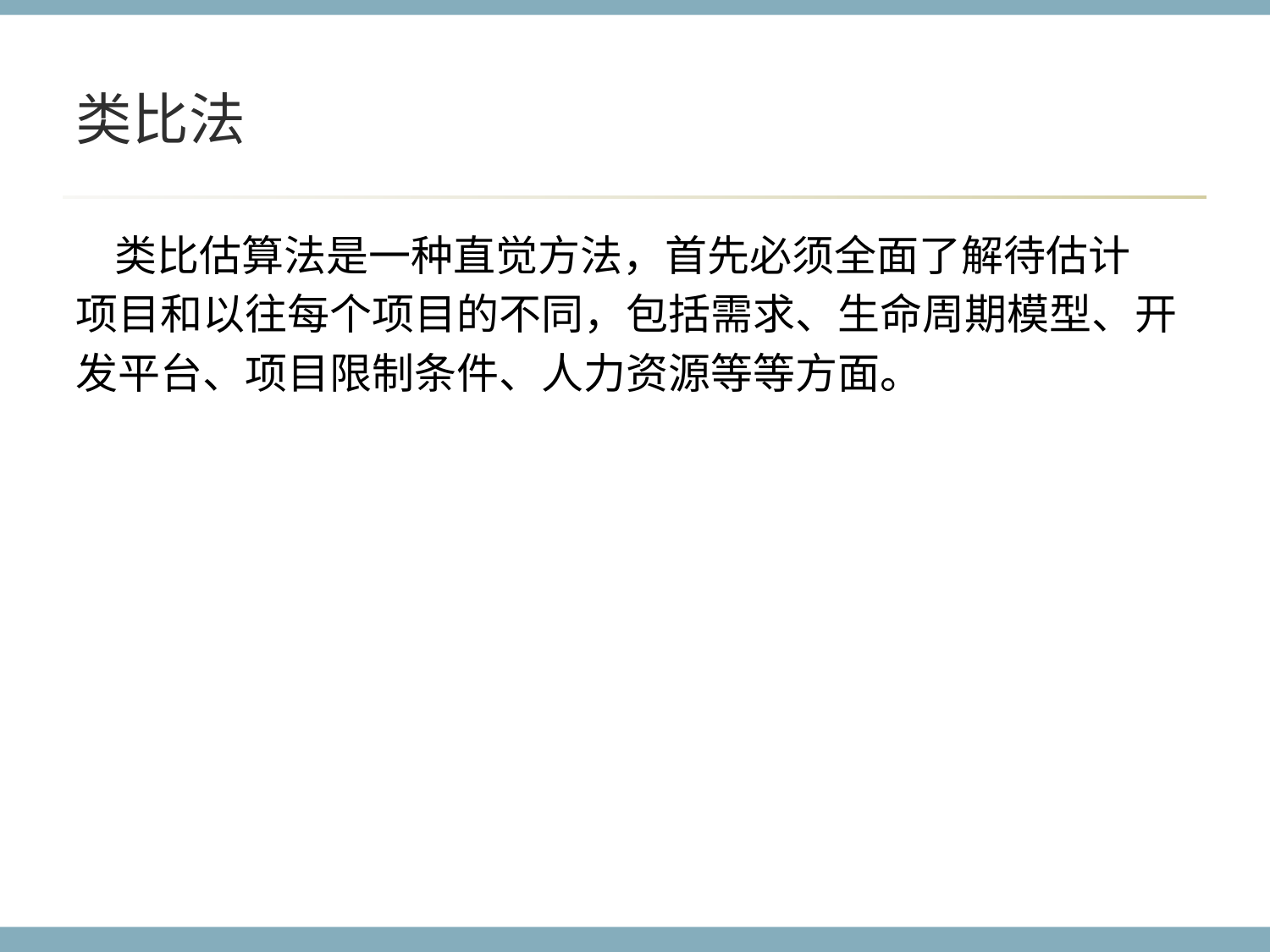

# 类比法
   类比估算法是一种直觉方法，首先必须全面了解待估计
项目和以往每个项目的不同，包括需求、生命周期模型、开
发平台、项目限制条件、人力资源等等方面。